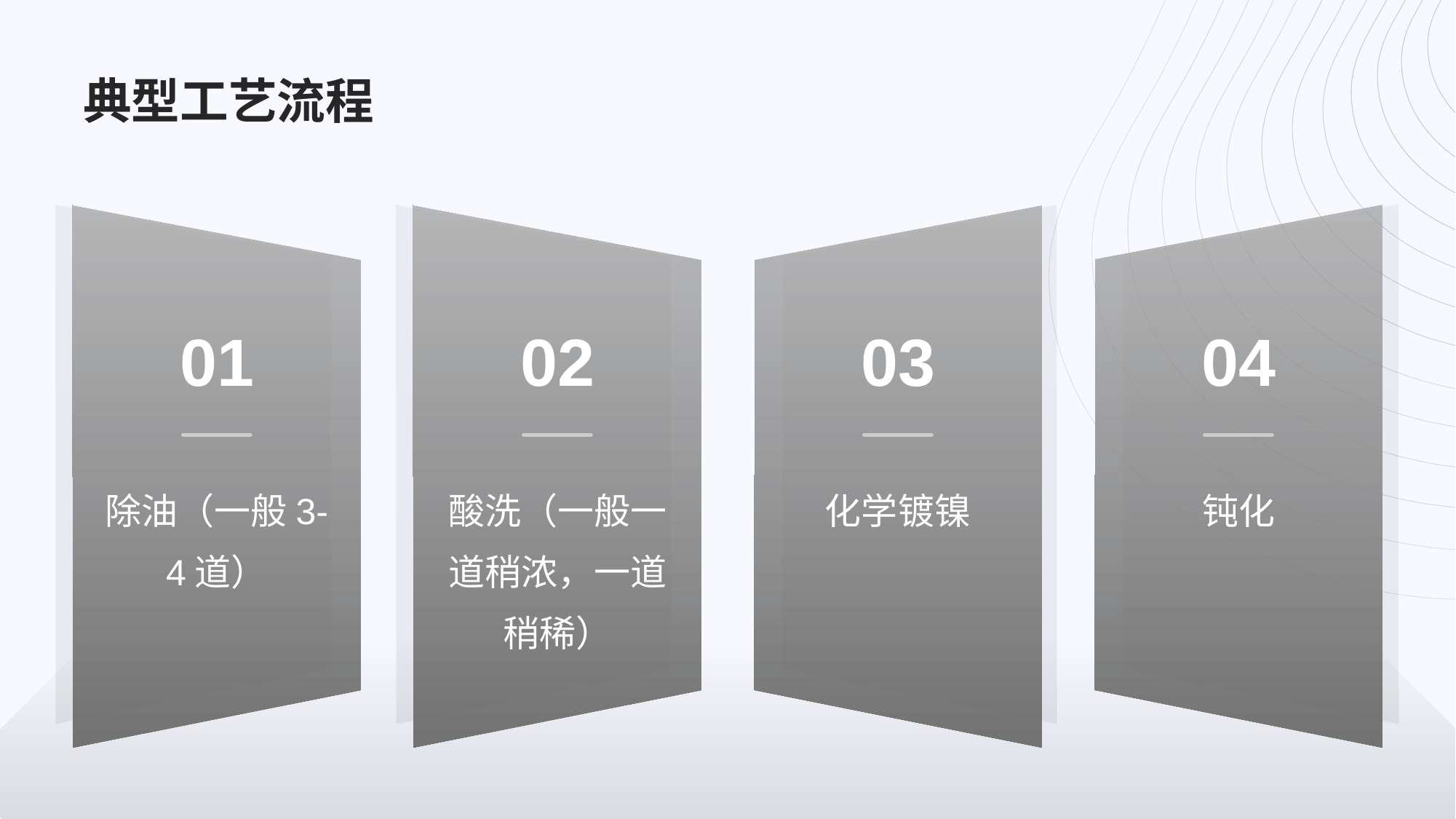

# 典型工艺流程

01
02
03
04
除油（一般3-4道）
酸洗（一般一道稍浓，一道稍稀）
化学镀镍
钝化